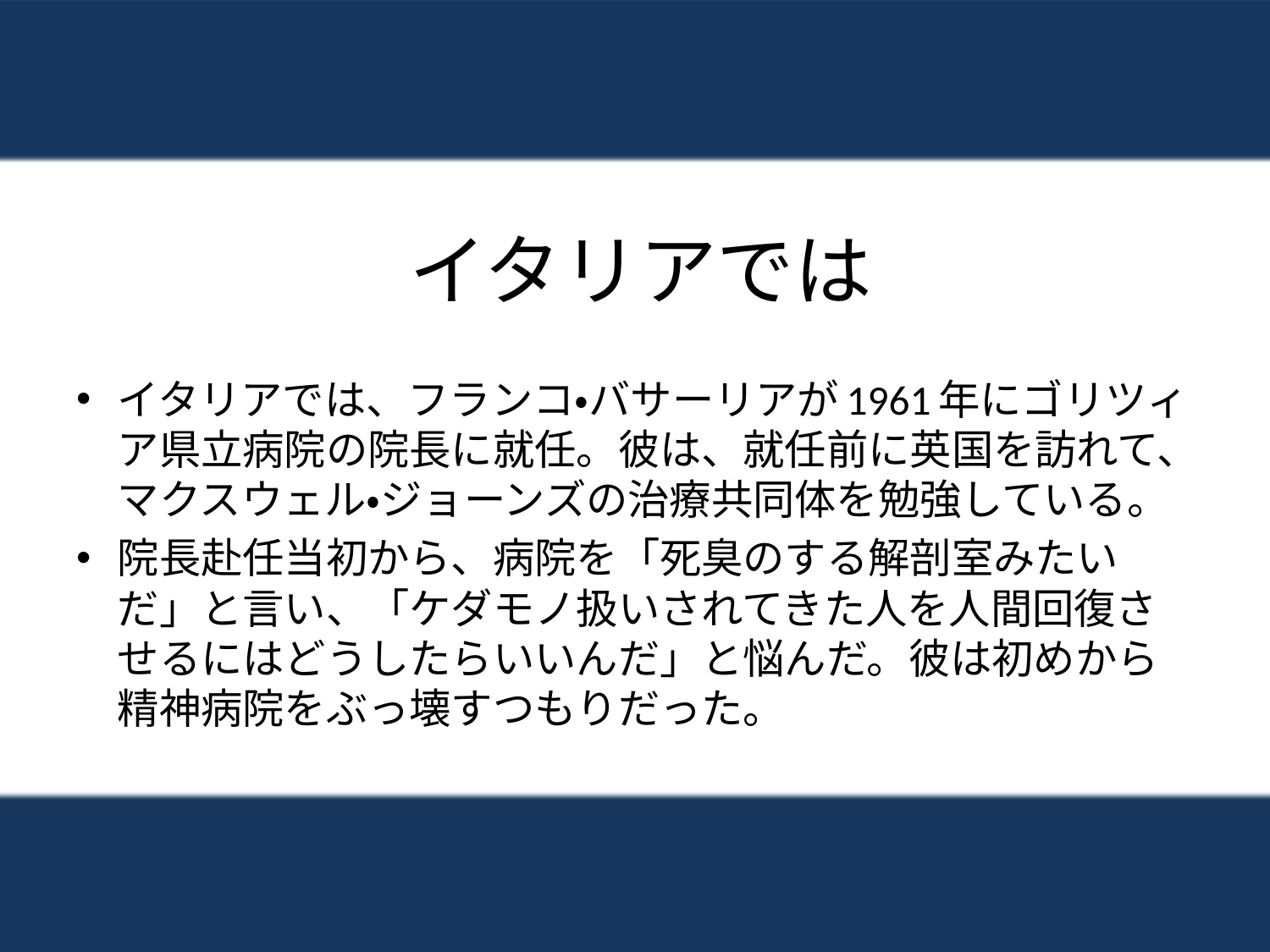

# イタリアでは
イタリアでは、フランコ・バサーリアが1961年にゴリツィア県立病院の院長に就任。彼は、就任前に英国を訪れて、マクスウェル・ジョーンズの治療共同体を勉強している。
院長赴任当初から、病院を「死臭のする解剖室みたいだ」と言い、「ケダモノ扱いされてきた人を人間回復させるにはどうしたらいいんだ」と悩んだ。彼は初めから精神病院をぶっ壊すつもりだった。